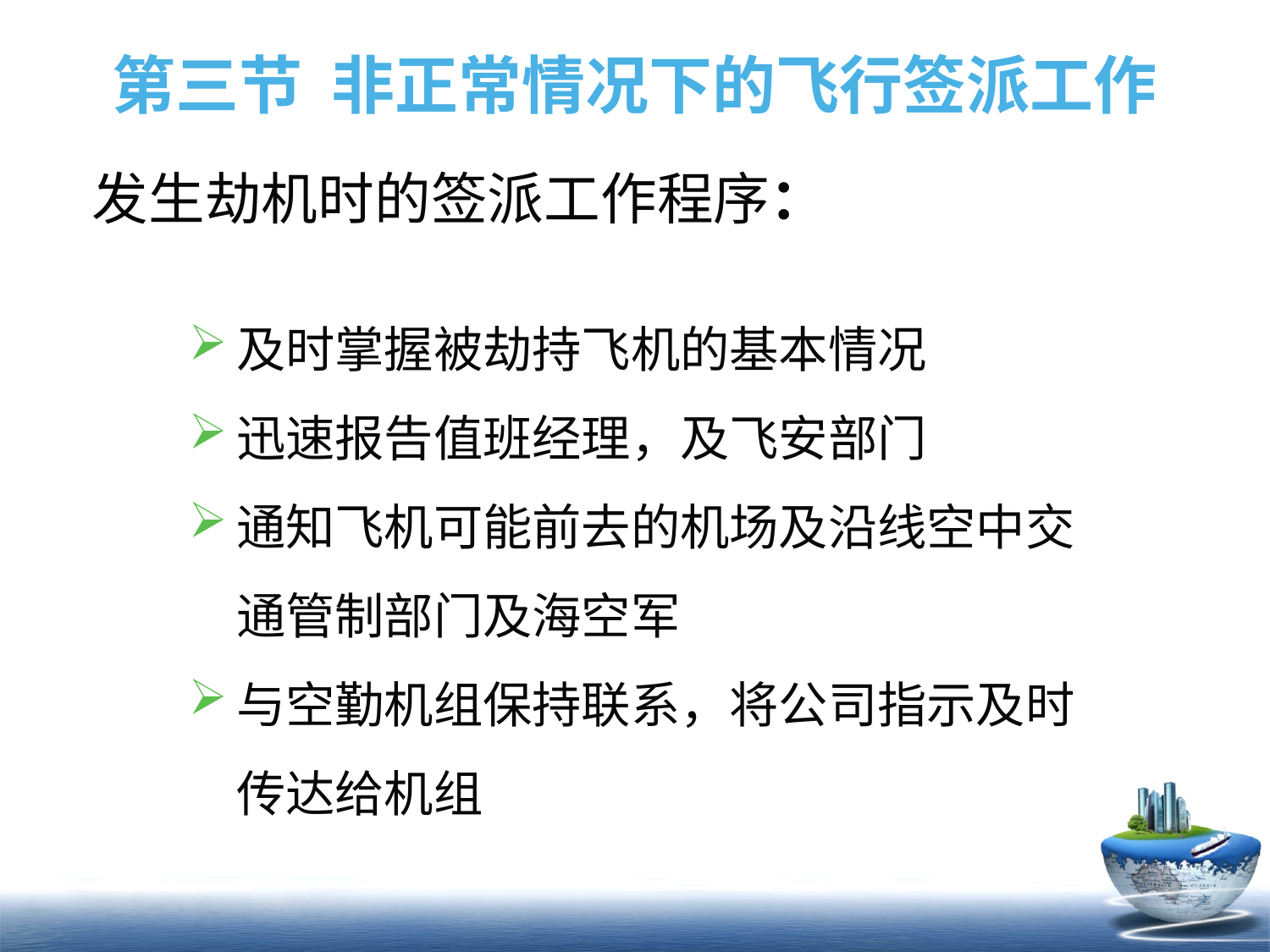

# 第三节  非正常情况下的飞行签派工作
发生劫机时的签派工作程序：
及时掌握被劫持飞机的基本情况
迅速报告值班经理，及飞安部门
通知飞机可能前去的机场及沿线空中交通管制部门及海空军
与空勤机组保持联系，将公司指示及时传达给机组